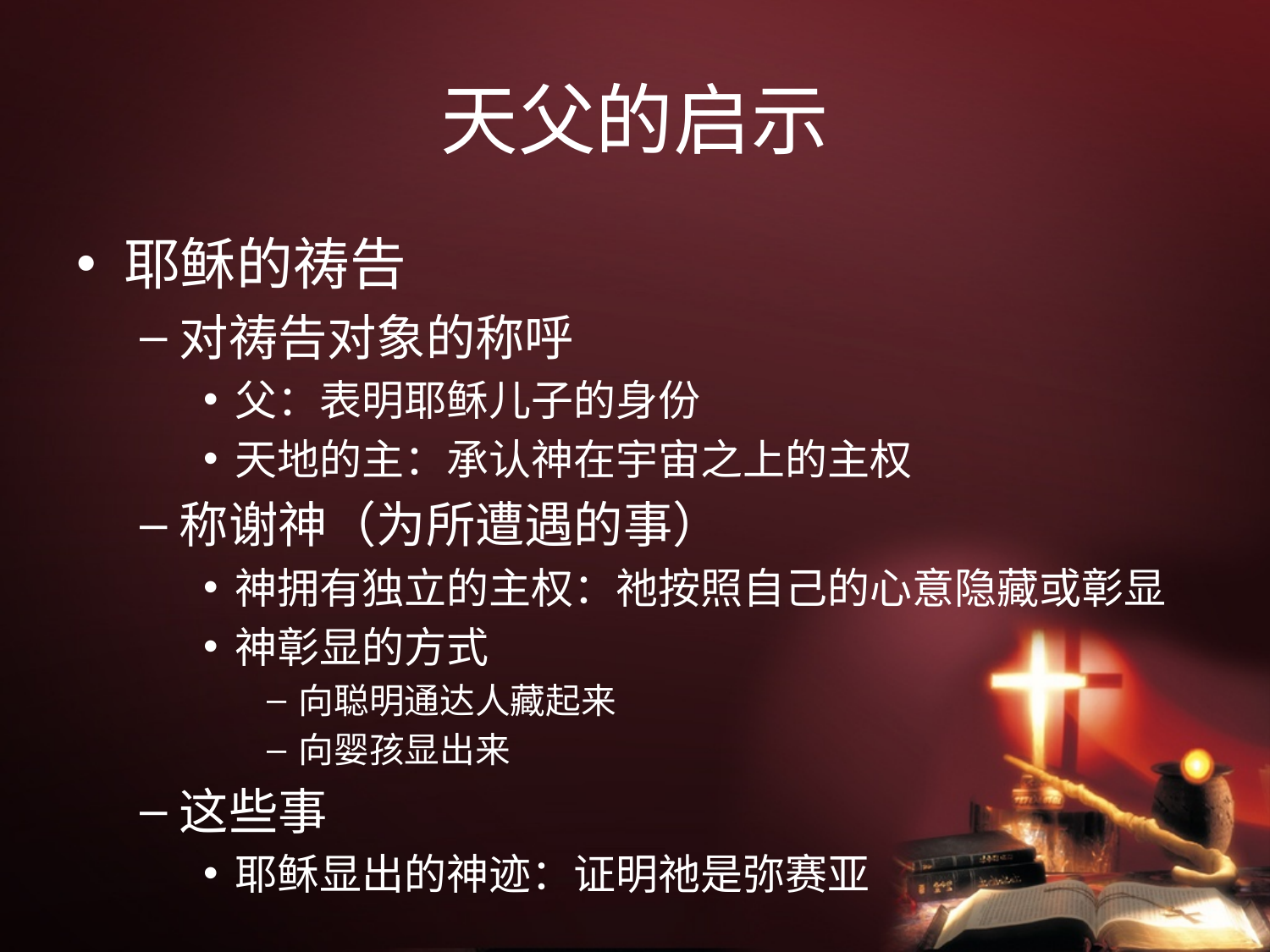

# 天父的启示
耶稣的祷告
对祷告对象的称呼
父：表明耶稣儿子的身份
天地的主：承认神在宇宙之上的主权
称谢神（为所遭遇的事）
神拥有独立的主权：祂按照自己的心意隐藏或彰显
神彰显的方式
向聪明通达人藏起来
向婴孩显出来
这些事
耶稣显出的神迹：证明祂是弥赛亚